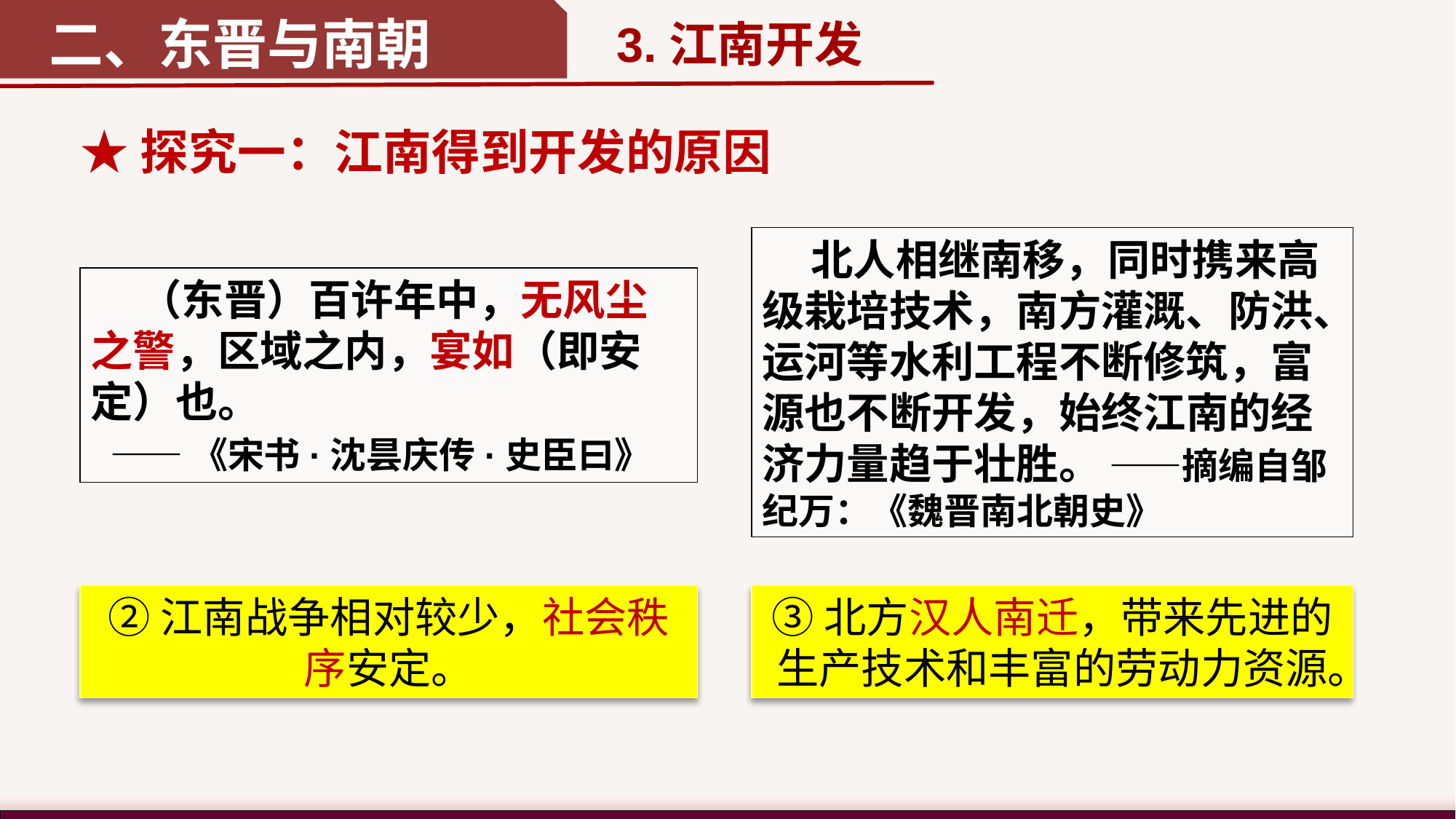

二、东晋与南朝
3.江南开发
★探究一：江南得到开发的原因

    北人相继南移，同时携来高级栽培技术，南方灌溉、防洪、运河等水利工程不断修筑，富源也不断开发，始终江南的经济力量趋于壮胜。 ——摘编自邹纪万：《魏晋南北朝史》
    （东晋）百许年中，无风尘之警，区域之内，宴如（即安定）也。
  ——《宋书·沈昙庆传·史臣曰》
②江南战争相对较少，社会秩序安定。
③北方汉人南迁，带来先进的生产技术和丰富的劳动力资源。